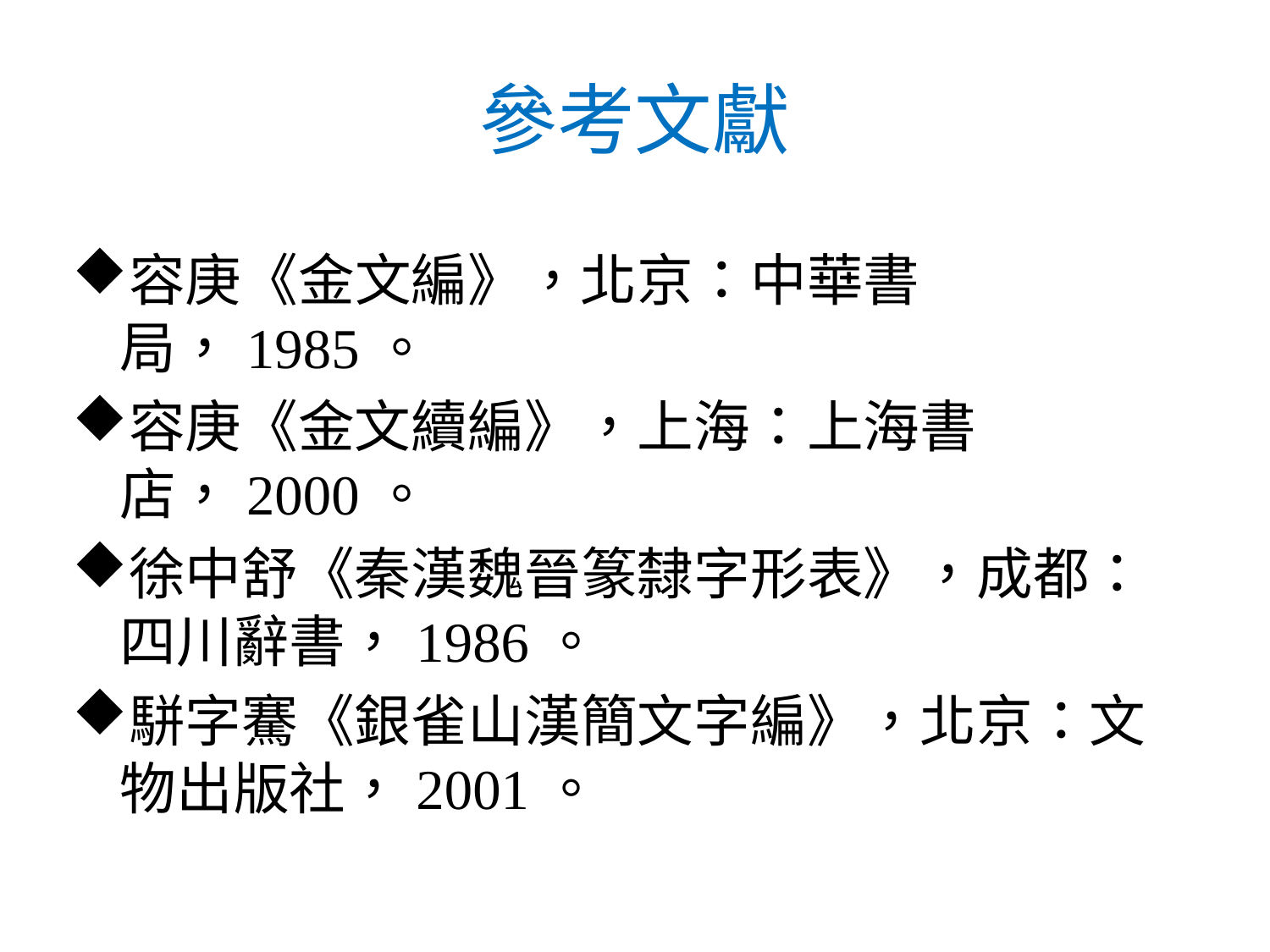

# 參考文獻
容庚《金文編》，北京：中華書局，1985。
容庚《金文續編》，上海：上海書店，2000。
徐中舒《秦漢魏晉篆隸字形表》，成都：四川辭書，1986。
駢字騫《銀雀山漢簡文字編》，北京：文物出版社，2001。